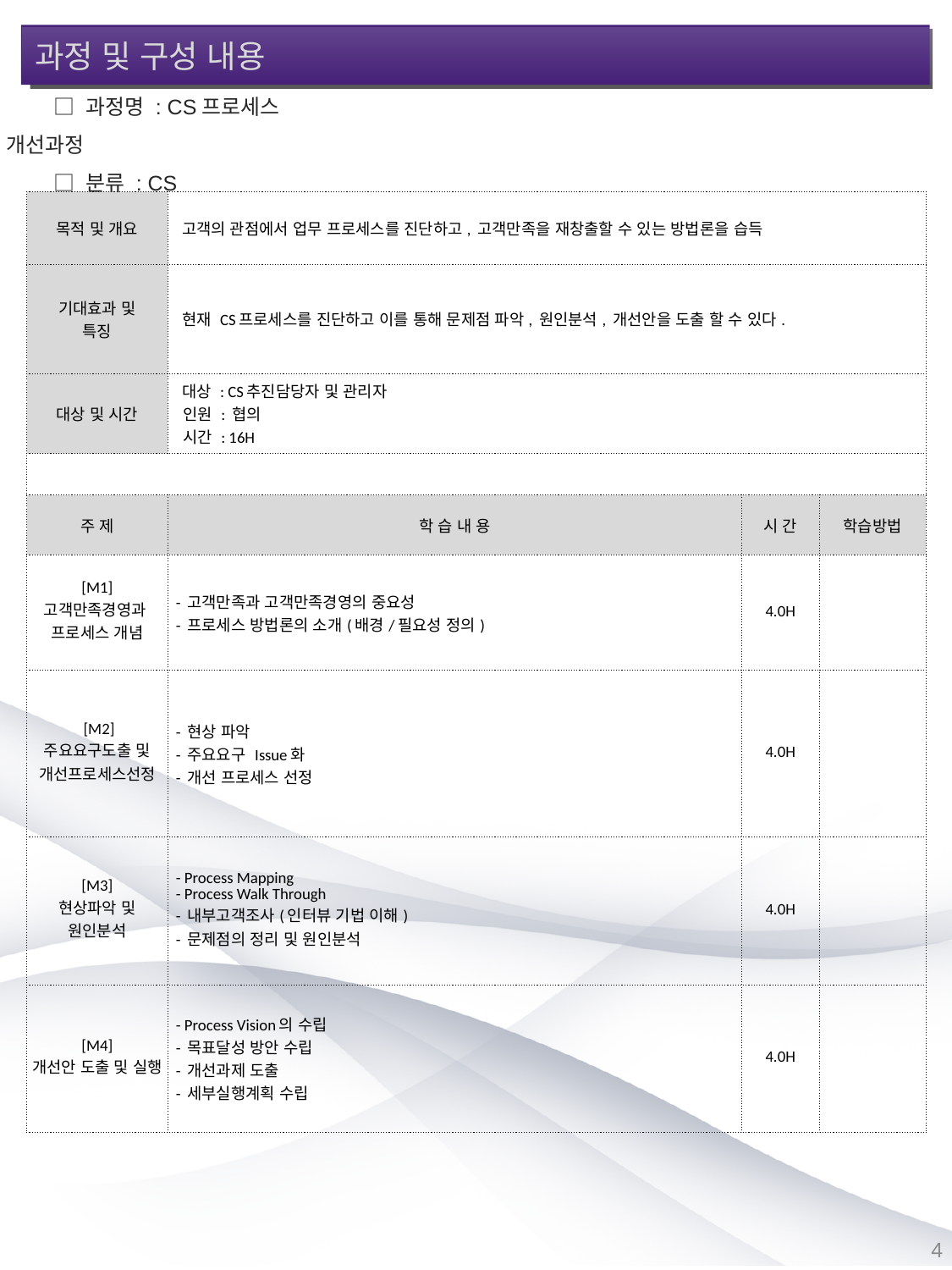

과정 및 구성 내용
□ 과정명 : CS프로세스 개선과정
□ 분류 : CS
| 목적 및 개요 | 고객의 관점에서 업무 프로세스를 진단하고, 고객만족을 재창출할 수 있는 방법론을 습득 |  |  |
| --- | --- | --- | --- |
| 기대효과 및 특징 | 현재 CS프로세스를 진단하고 이를 통해 문제점 파악, 원인분석, 개선안을 도출 할 수 있다. |  |  |
| 대상 및 시간 | 대상 : CS추진담당자 및 관리자 인원 : 협의 시간 : 16H |  |  |
|  |  |  |  |
| 주 제 | 학 습 내 용 | 시 간 | 학습방법 |
| [M1] 고객만족경영과 프로세스 개념 | - 고객만족과 고객만족경영의 중요성 - 프로세스 방법론의 소개(배경/필요성 정의) | 4.0H |  |
| [M2] 주요요구도출 및 개선프로세스선정 | - 현상 파악 - 주요요구 Issue화 - 개선 프로세스 선정 | 4.0H |  |
| [M3] 현상파악 및 원인분석 | - Process Mapping - Process Walk Through - 내부고객조사(인터뷰 기법 이해) - 문제점의 정리 및 원인분석 | 4.0H |  |
| [M4] 개선안 도출 및 실행 | - Process Vision의 수립 - 목표달성 방안 수립 - 개선과제 도출 - 세부실행계획 수립 | 4.0H |  |
4